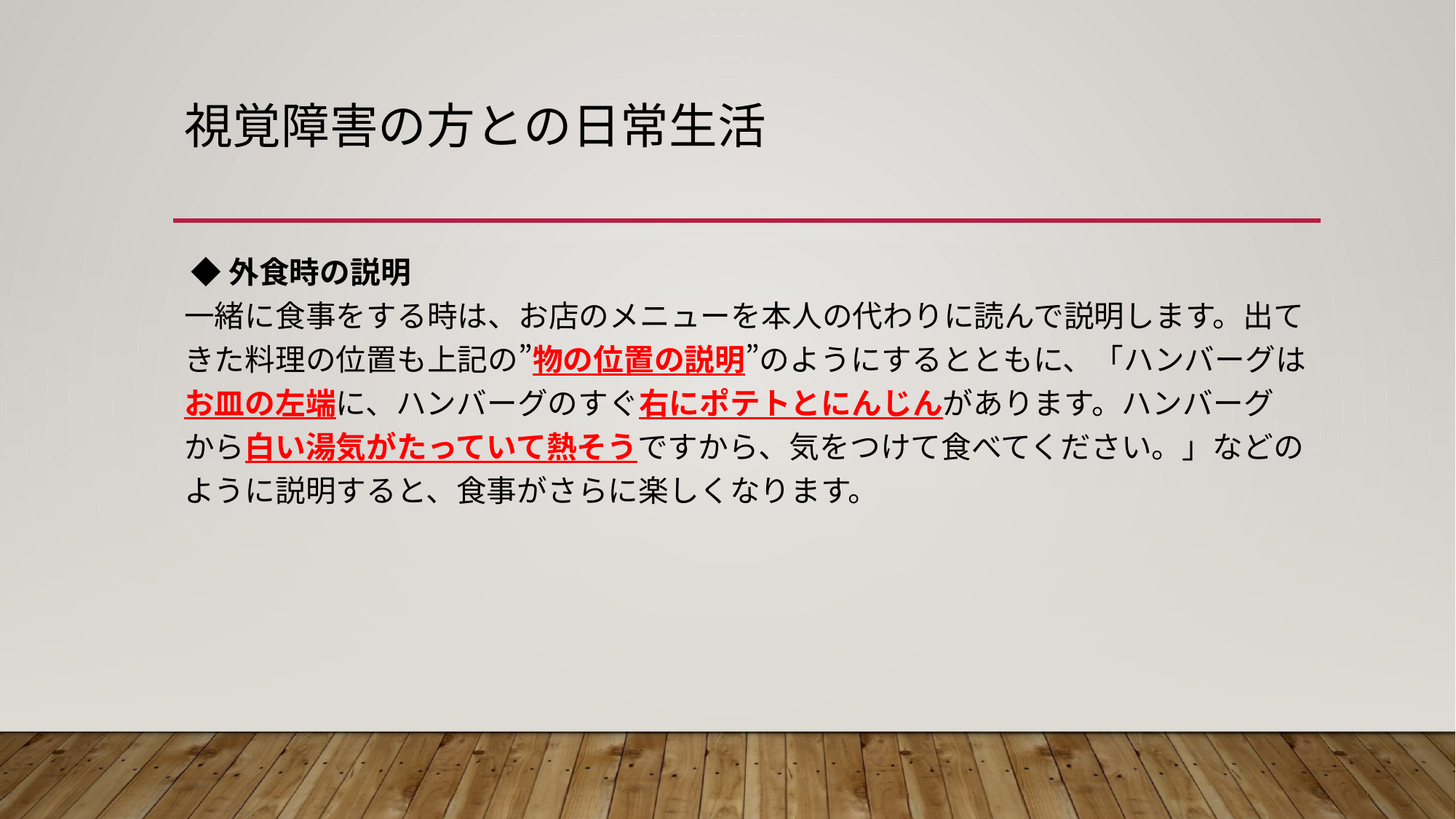

# 視覚障害の方との日常生活
 ◆外食時の説明
一緒に食事をする時は、お店のメニューを本人の代わりに読んで説明します。出てきた料理の位置も上記の”物の位置の説明”のようにするとともに、「ハンバーグはお皿の左端に、ハンバーグのすぐ右にポテトとにんじんがあります。ハンバーグ
から白い湯気がたっていて熱そうですから、気をつけて食べてください。」などのように説明すると、食事がさらに楽しくなります。